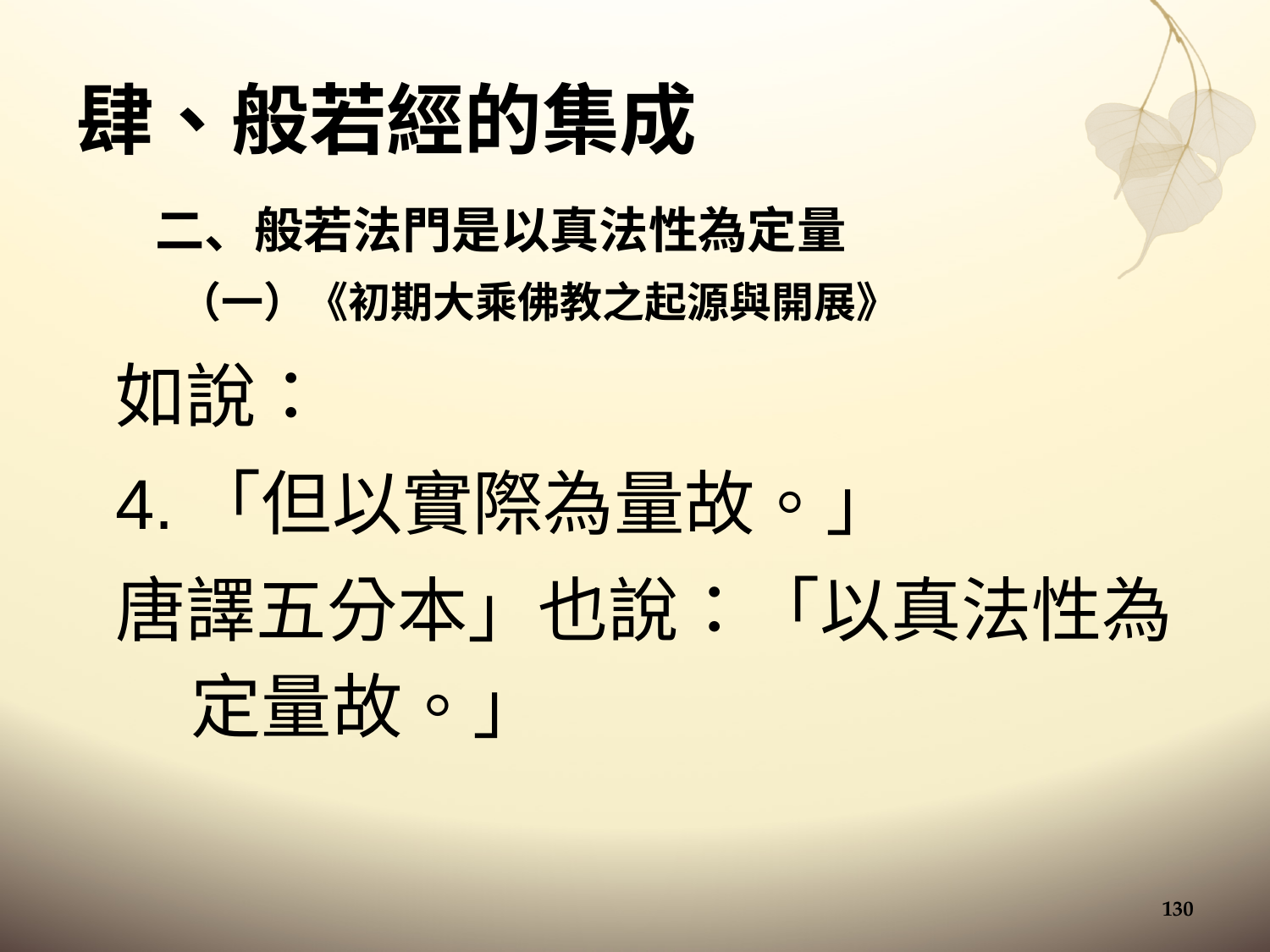

# 肆、般若經的集成
二、般若法門是以真法性為定量
（一）《初期大乘佛教之起源與開展》
如說：
4.「但以實際為量故。」
唐譯五分本」也說：「以真法性為定量故。」
130